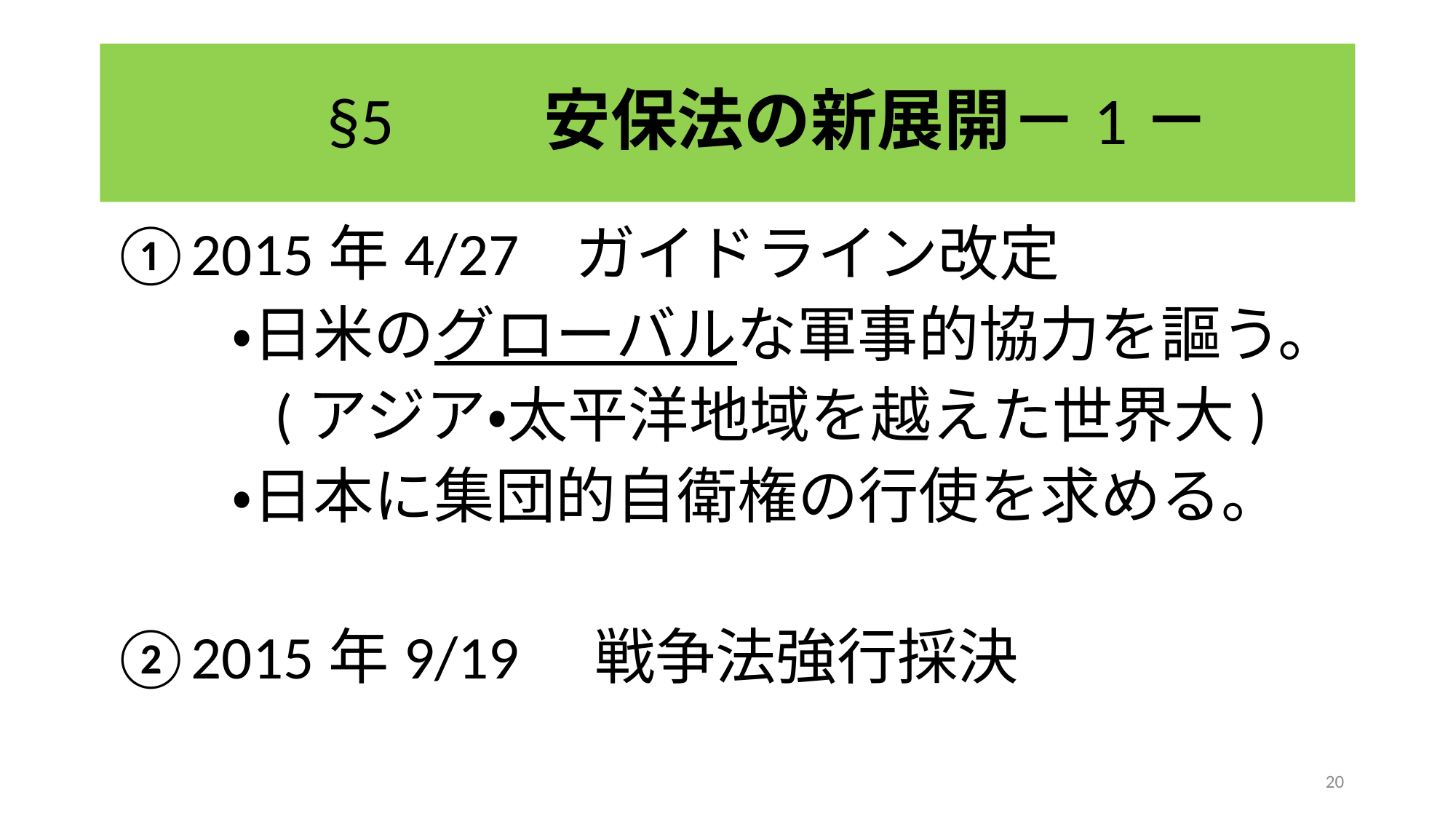

# §5　　安保法の新展開－1－
①2015年4/27   ガイドライン改定
　　・日米のグローバルな軍事的協力を謳う。
            (アジア・太平洋地域を越えた世界大)
　　・日本に集団的自衛権の行使を求める。

②2015年9/19　戦争法強行採決
20